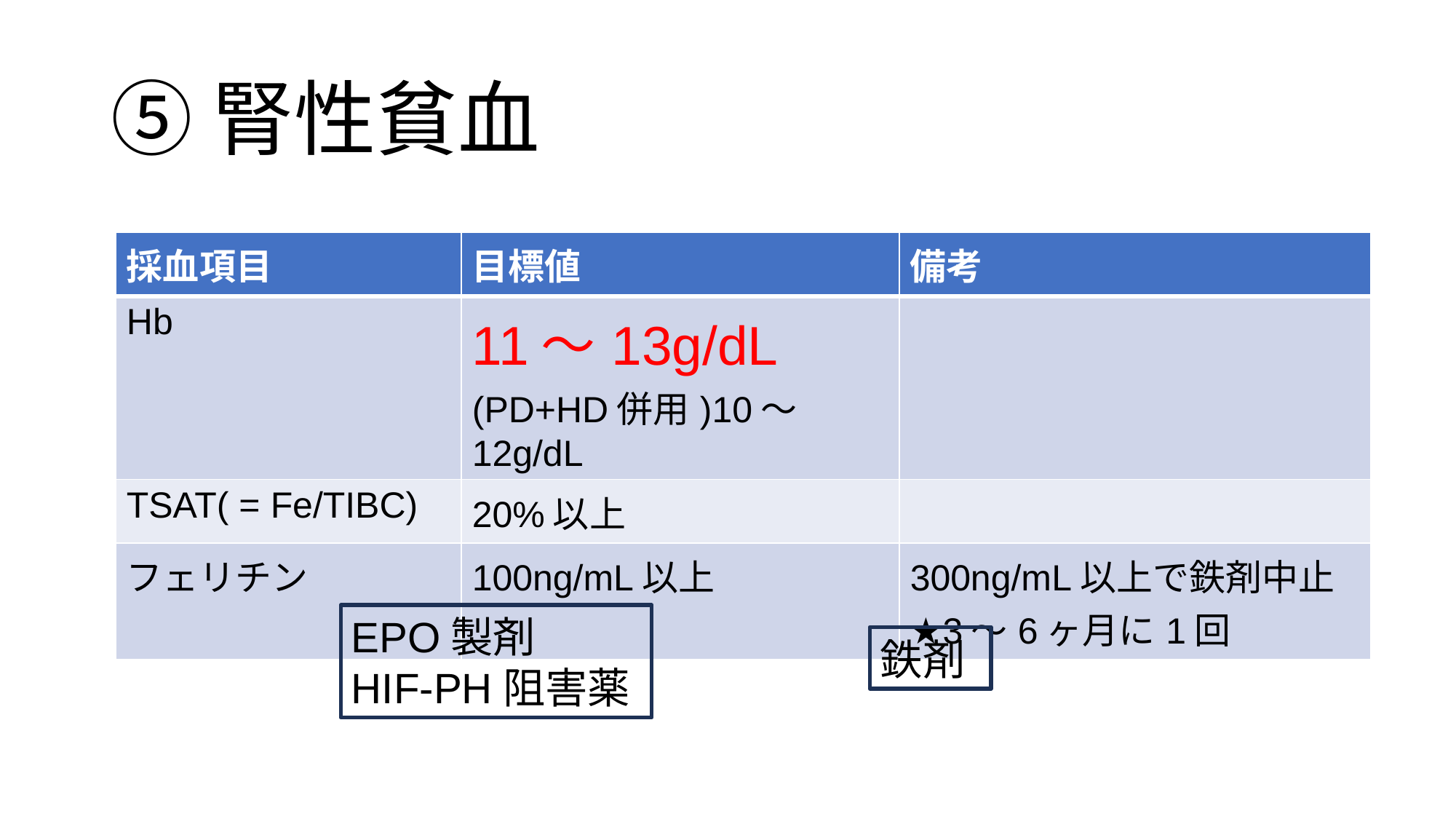

# ⑤腎性貧血
| 採血項目 | 目標値 | 備考 |
| --- | --- | --- |
| Hb | 11〜13g/dL (PD+HD併用)10〜12g/dL |  |
| TSAT( = Fe/TIBC) | 20%以上 |  |
| フェリチン | 100ng/mL以上 | 300ng/mL以上で鉄剤中止 ★3〜6ヶ月に1回 |
EPO製剤
HIF-PH阻害薬
鉄剤